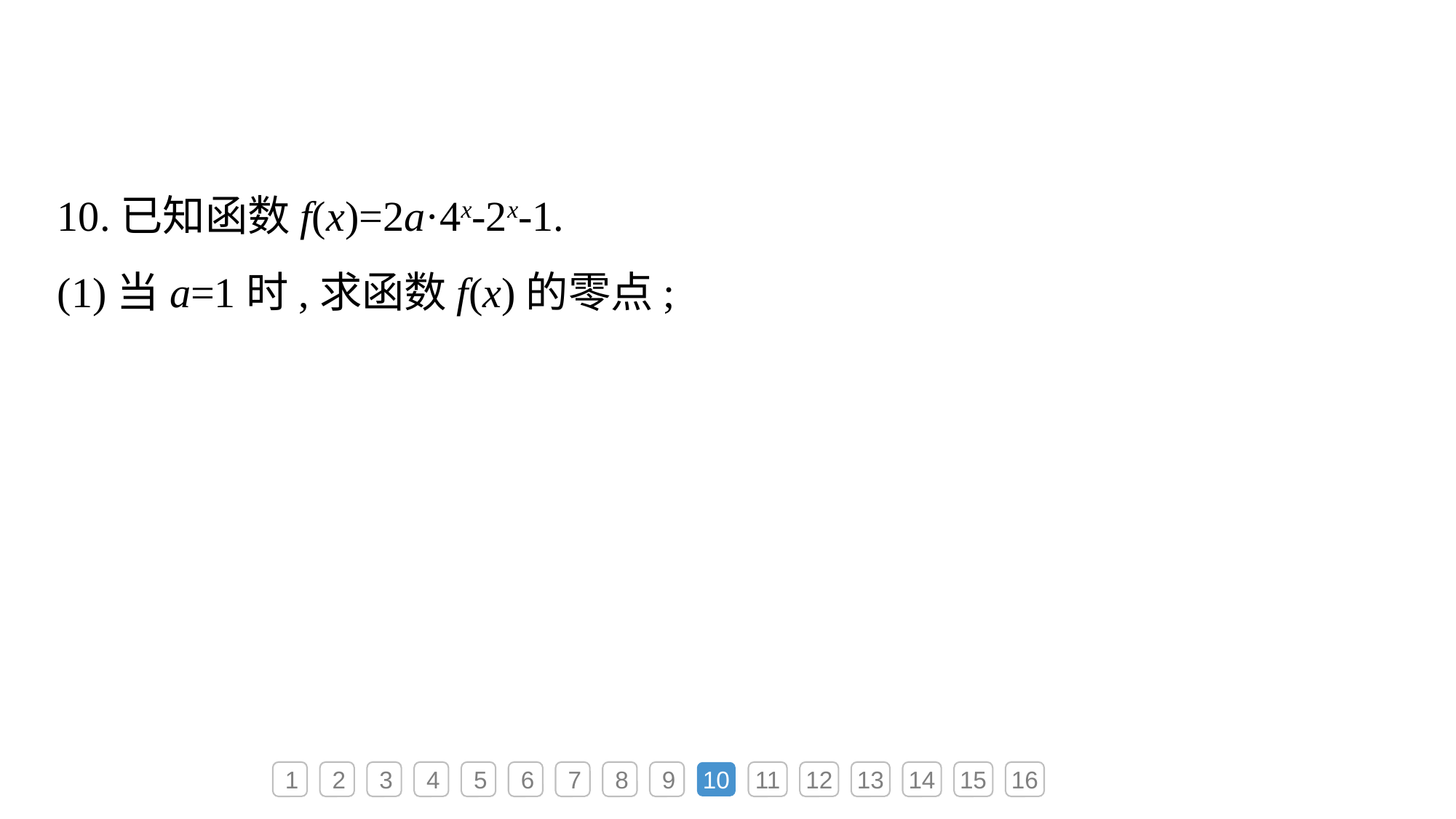

10.已知函数f(x)=2a·4x-2x-1.
(1)当a=1时,求函数f(x)的零点;
1
2
3
4
5
6
7
8
9
10
11
12
13
14
15
16